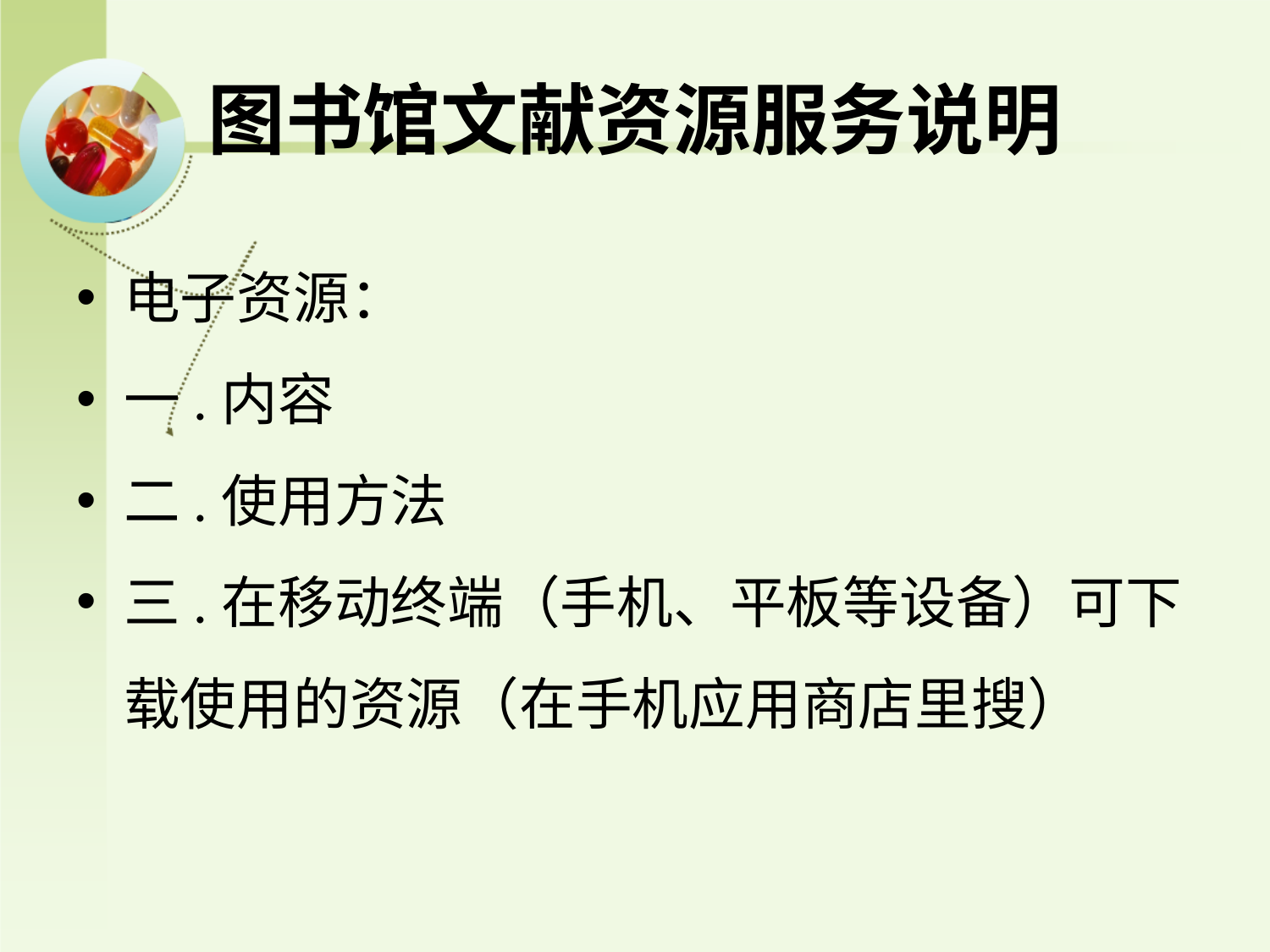

# 图书馆文献资源服务说明
电子资源：
一.内容
二.使用方法
三.在移动终端（手机、平板等设备）可下载使用的资源（在手机应用商店里搜）